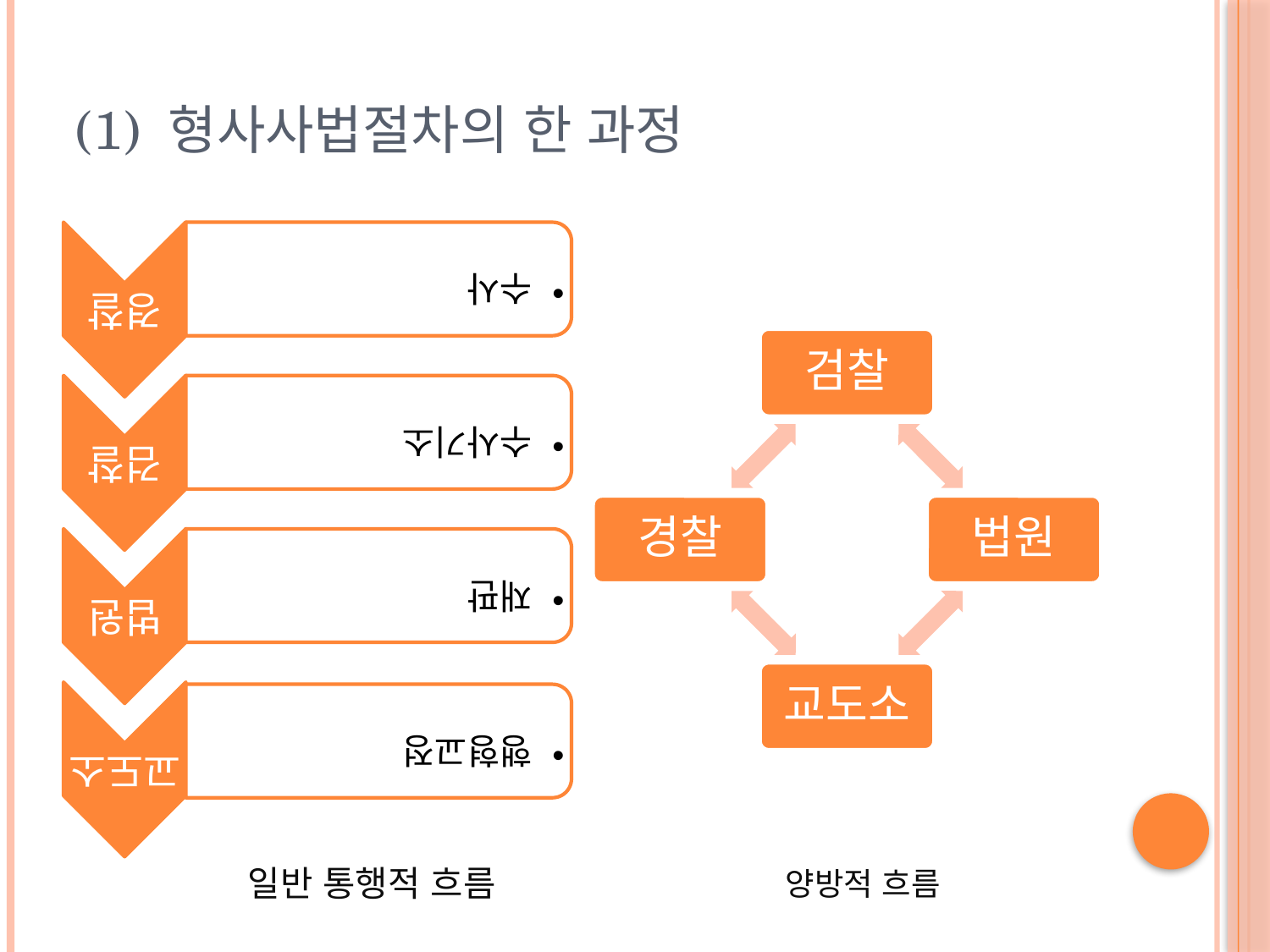

# (1) 형사사법절차의 한 과정
경찰
수사
검찰
수사기소
법원
재판
교도소
행형교정
검찰

법원

교도소

경찰

일반 통행적 흐름
양방적 흐름